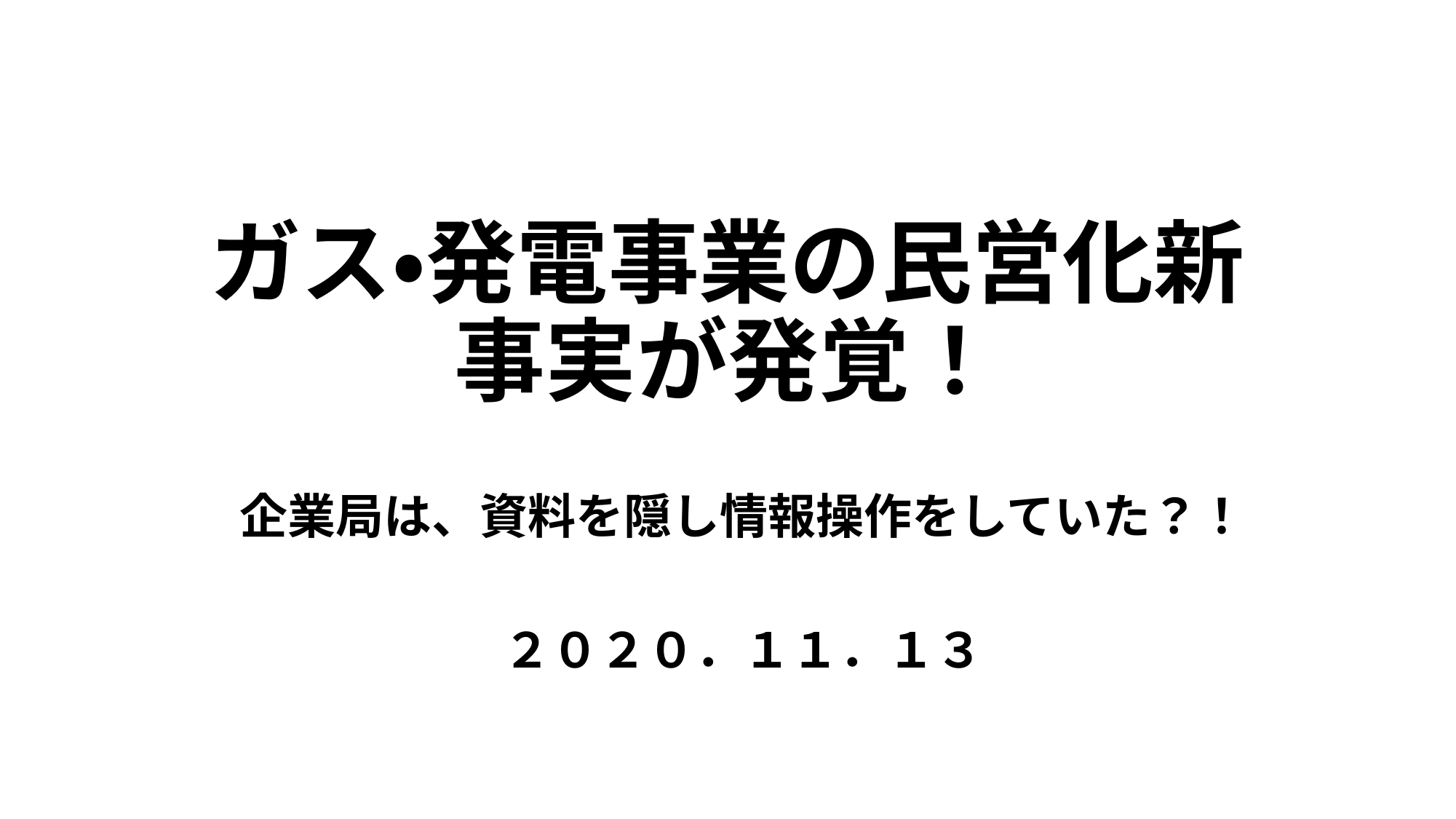

# ガス・発電事業の民営化新事実が発覚！
企業局は、資料を隠し情報操作をしていた？！

２０２０．１１．１３